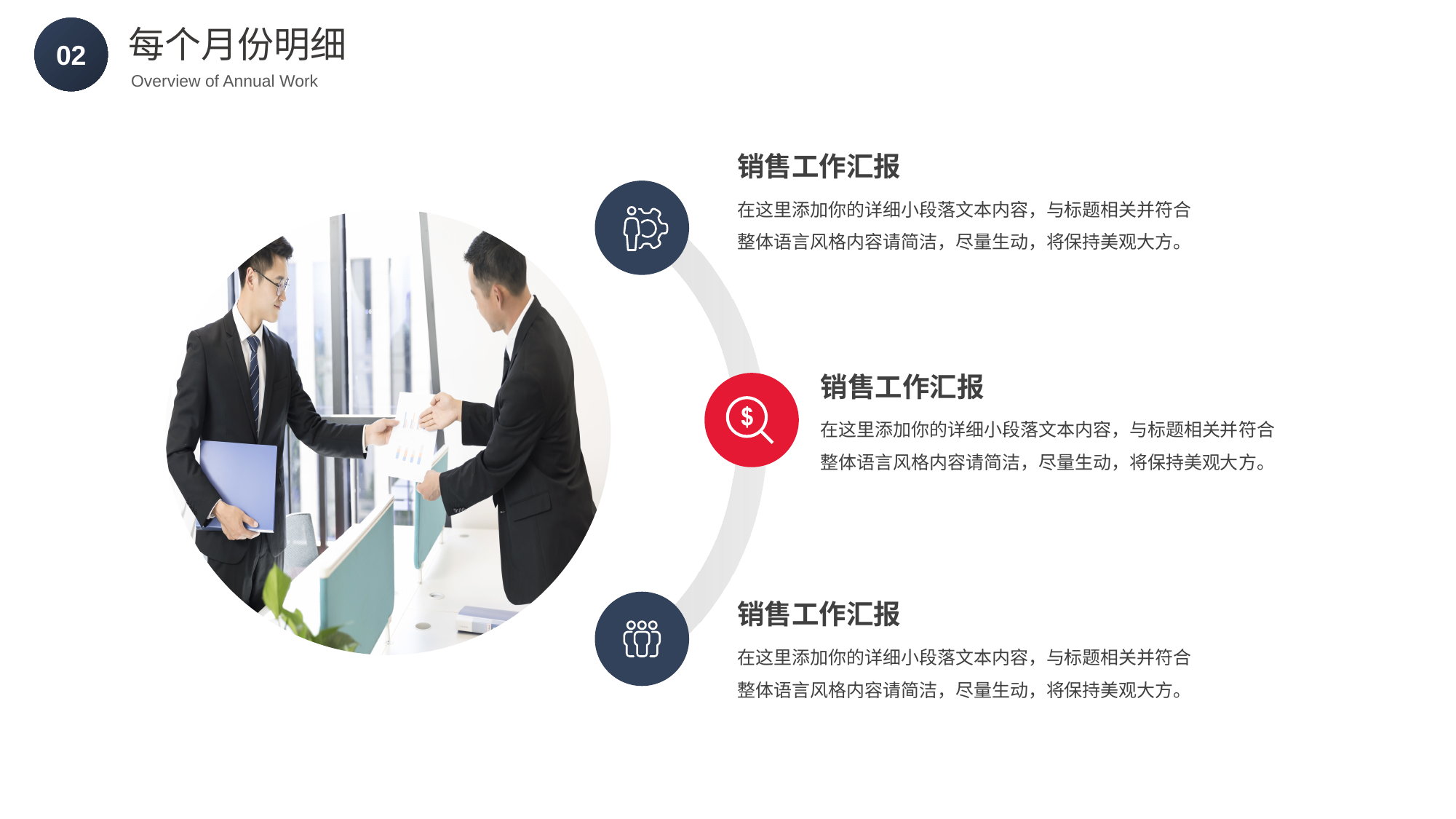

每个月份明细
Overview of Annual Work

02
销售工作汇报
在这里添加你的详细小段落文本内容，与标题相关并符合整体语言风格内容请简洁，尽量生动，将保持美观大方。

销售工作汇报
在这里添加你的详细小段落文本内容，与标题相关并符合整体语言风格内容请简洁，尽量生动，将保持美观大方。

销售工作汇报
在这里添加你的详细小段落文本内容，与标题相关并符合整体语言风格内容请简洁，尽量生动，将保持美观大方。